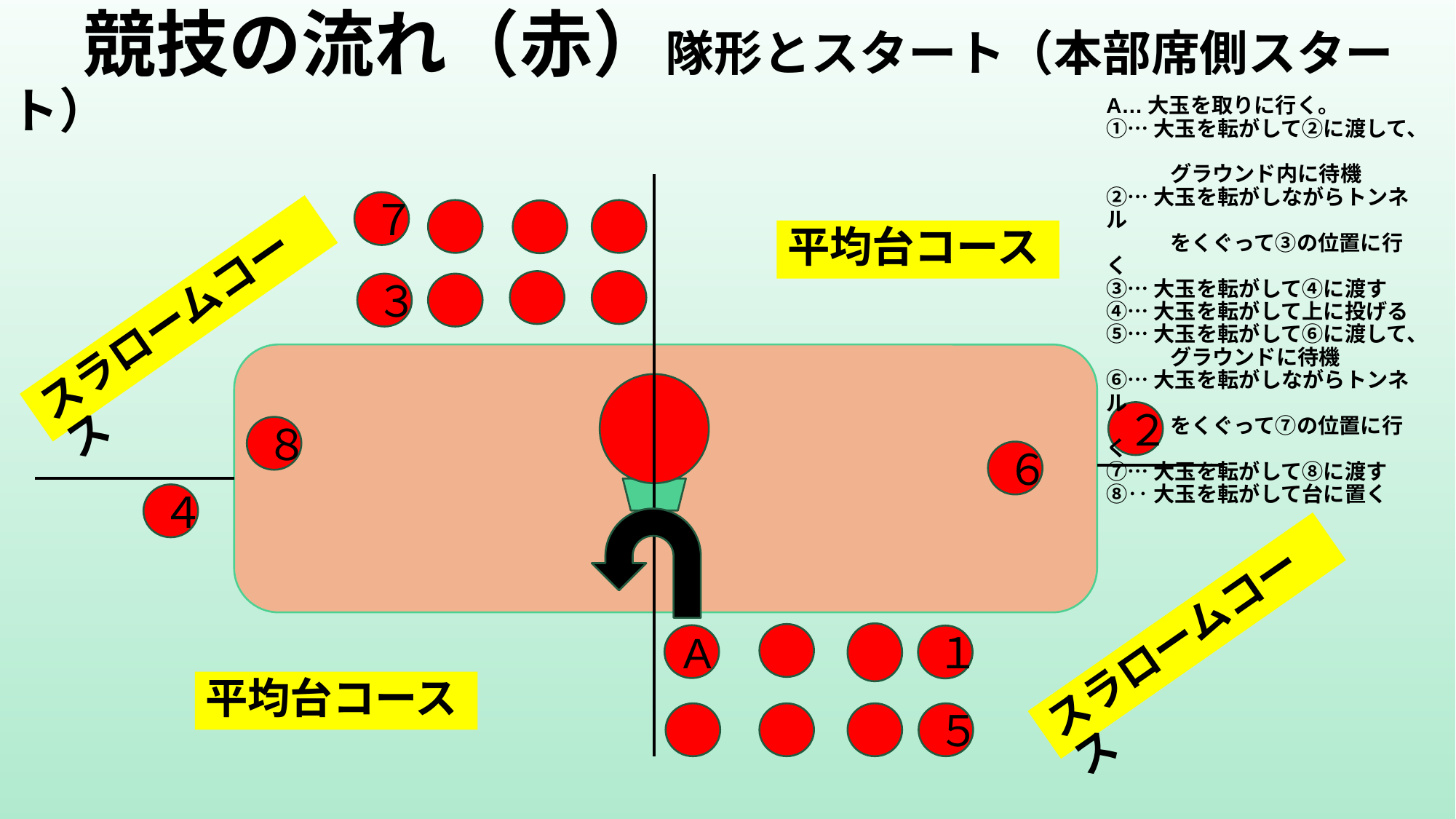

競技の流れ（赤）隊形とスタート（本部席側スタート）
A…大玉を取りに行く。
①…大玉を転がして②に渡して、
　　　グラウンド内に待機
②…大玉を転がしながらトンネル
　　　をくぐって③の位置に行く
③…大玉を転がして④に渡す
④…大玉を転がして上に投げる
⑤…大玉を転がして⑥に渡して、
　　　グラウンドに待機
⑥…大玉を転がしながらトンネル
　　　をくぐって⑦の位置に行く
⑦…大玉を転がして⑧に渡す
⑧‥大玉を転がして台に置く
７

平均台コース

３

スラロームコース

２
８
６

４

スラロームコース

A
１
平均台コース

５